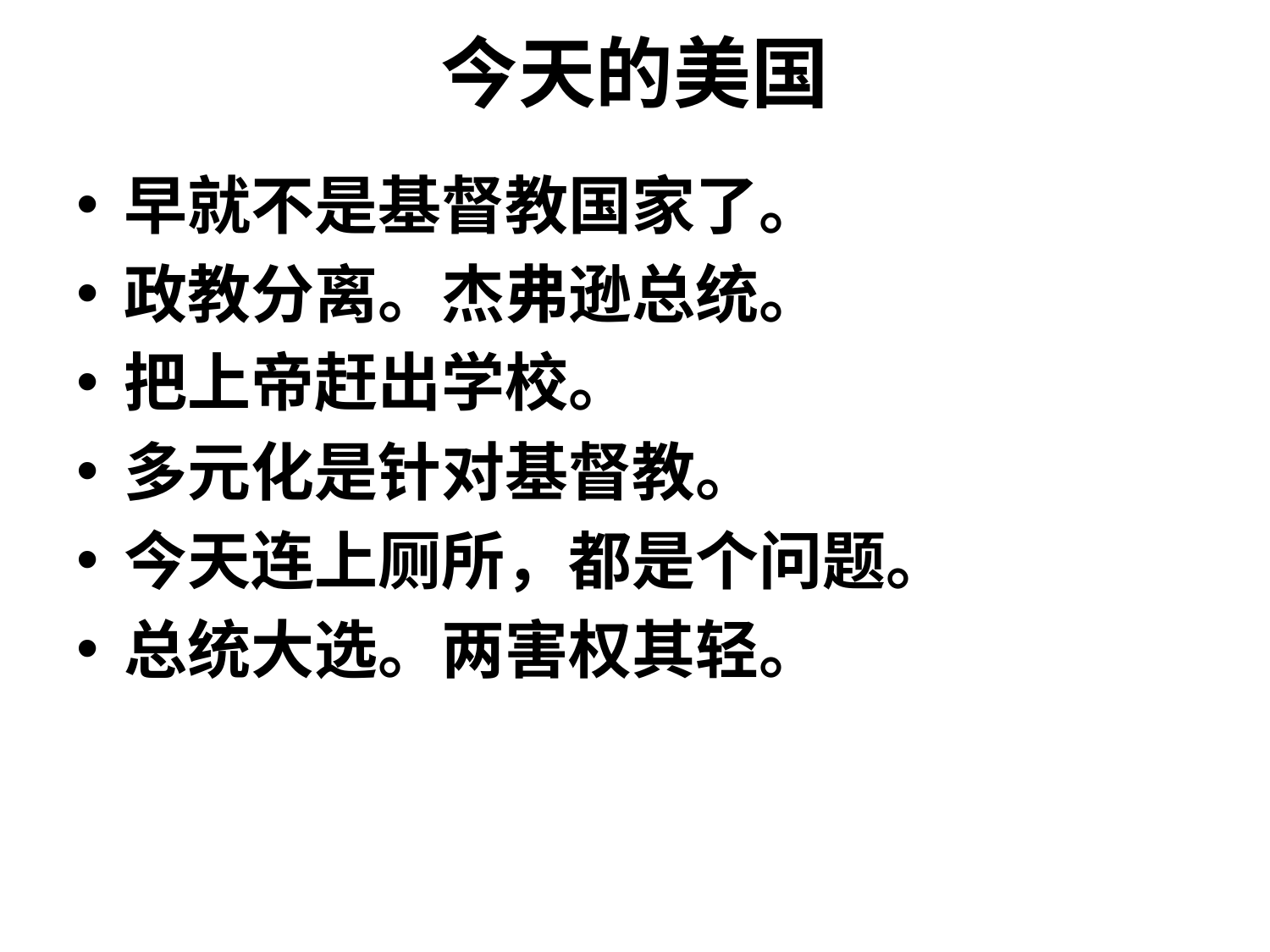

# 今天的美国
早就不是基督教国家了。
政教分离。杰弗逊总统。
把上帝赶出学校。
多元化是针对基督教。
今天连上厕所，都是个问题。
总统大选。两害权其轻。